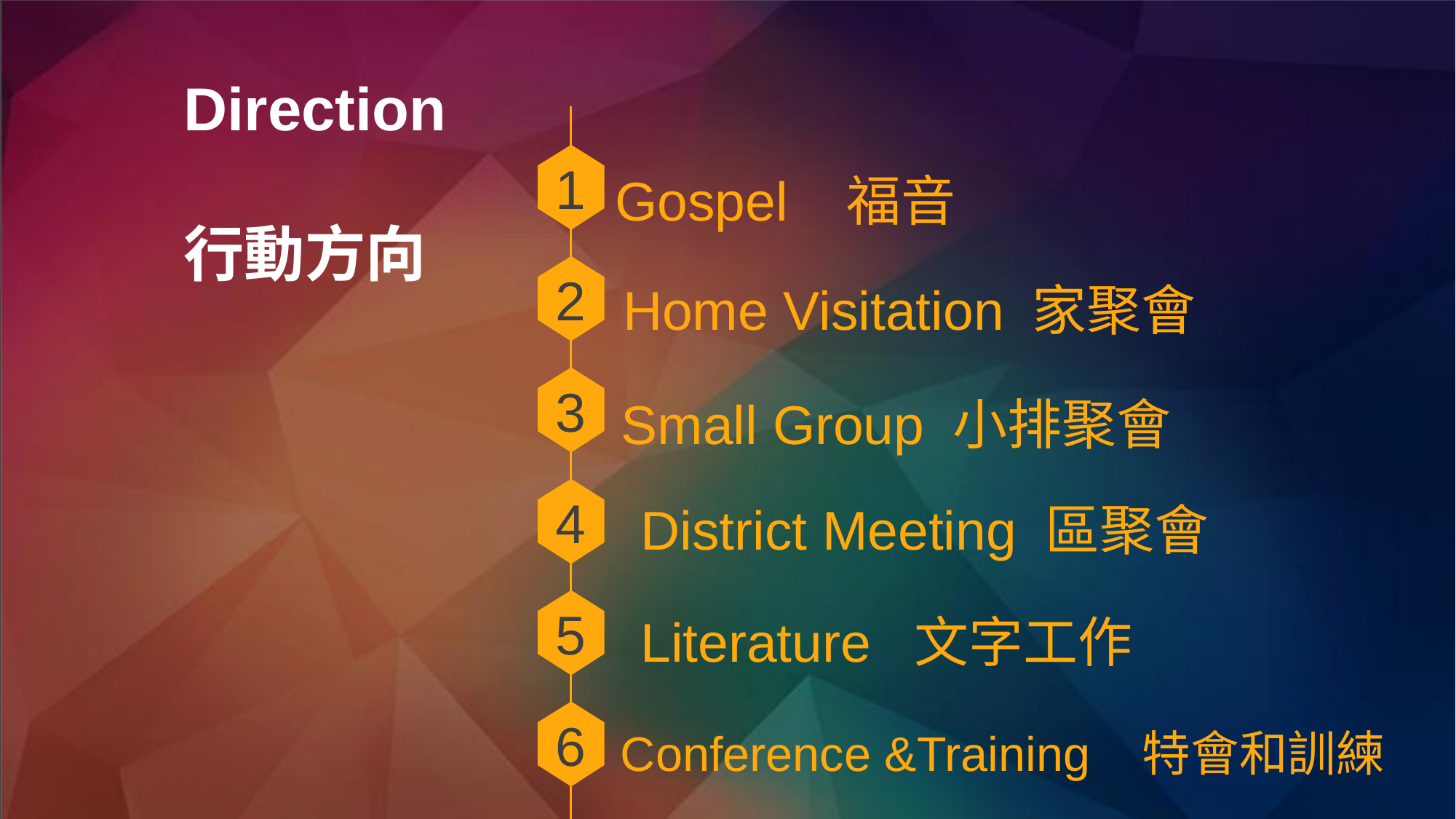

Direction

行動方向

1
Gospel   福音
2
Home Visitation 家聚會

3
Small Group 小排聚會
4
District Meeting 區聚會
5
Literature  文字工作
6
Conference &Training   特會和訓練